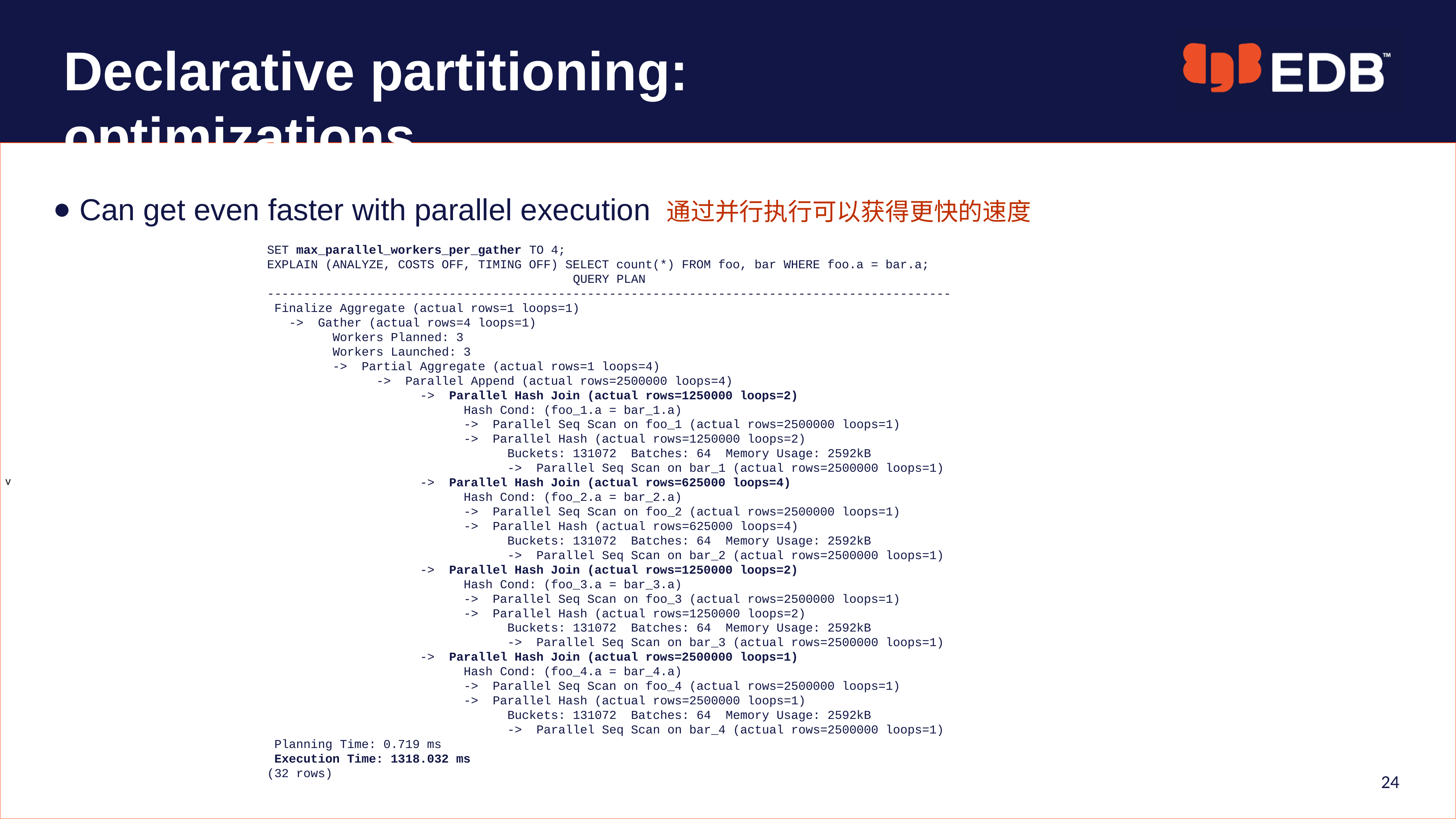

Declarative partitioning: optimizations
Can get even faster with parallel execution 通过并行执行可以获得更快的速度

SET max_parallel_workers_per_gather TO 4;
EXPLAIN (ANALYZE, COSTS OFF, TIMING OFF) SELECT count(*) FROM foo, bar WHERE foo.a = bar.a;
                                          QUERY PLAN
----------------------------------------------------------------------------------------------
 Finalize Aggregate (actual rows=1 loops=1)
   ->  Gather (actual rows=4 loops=1)
         Workers Planned: 3
         Workers Launched: 3
         ->  Partial Aggregate (actual rows=1 loops=4)
               ->  Parallel Append (actual rows=2500000 loops=4)
                     ->  Parallel Hash Join (actual rows=1250000 loops=2)
                           Hash Cond: (foo_1.a = bar_1.a)
                           ->  Parallel Seq Scan on foo_1 (actual rows=2500000 loops=1)
                           ->  Parallel Hash (actual rows=1250000 loops=2)
                                 Buckets: 131072  Batches: 64  Memory Usage: 2592kB
                                 ->  Parallel Seq Scan on bar_1 (actual rows=2500000 loops=1)
                     ->  Parallel Hash Join (actual rows=625000 loops=4)
                           Hash Cond: (foo_2.a = bar_2.a)
                           ->  Parallel Seq Scan on foo_2 (actual rows=2500000 loops=1)
                           ->  Parallel Hash (actual rows=625000 loops=4)
                                 Buckets: 131072  Batches: 64  Memory Usage: 2592kB
                                 ->  Parallel Seq Scan on bar_2 (actual rows=2500000 loops=1)
                     ->  Parallel Hash Join (actual rows=1250000 loops=2)
                           Hash Cond: (foo_3.a = bar_3.a)
                           ->  Parallel Seq Scan on foo_3 (actual rows=2500000 loops=1)
                           ->  Parallel Hash (actual rows=1250000 loops=2)
                                 Buckets: 131072  Batches: 64  Memory Usage: 2592kB
                                 ->  Parallel Seq Scan on bar_3 (actual rows=2500000 loops=1)
                     ->  Parallel Hash Join (actual rows=2500000 loops=1)
                           Hash Cond: (foo_4.a = bar_4.a)
                           ->  Parallel Seq Scan on foo_4 (actual rows=2500000 loops=1)
                           ->  Parallel Hash (actual rows=2500000 loops=1)
                                 Buckets: 131072  Batches: 64  Memory Usage: 2592kB
                                 ->  Parallel Seq Scan on bar_4 (actual rows=2500000 loops=1)
 Planning Time: 0.719 ms
 Execution Time: 1318.032 ms
(32 rows)

24
24